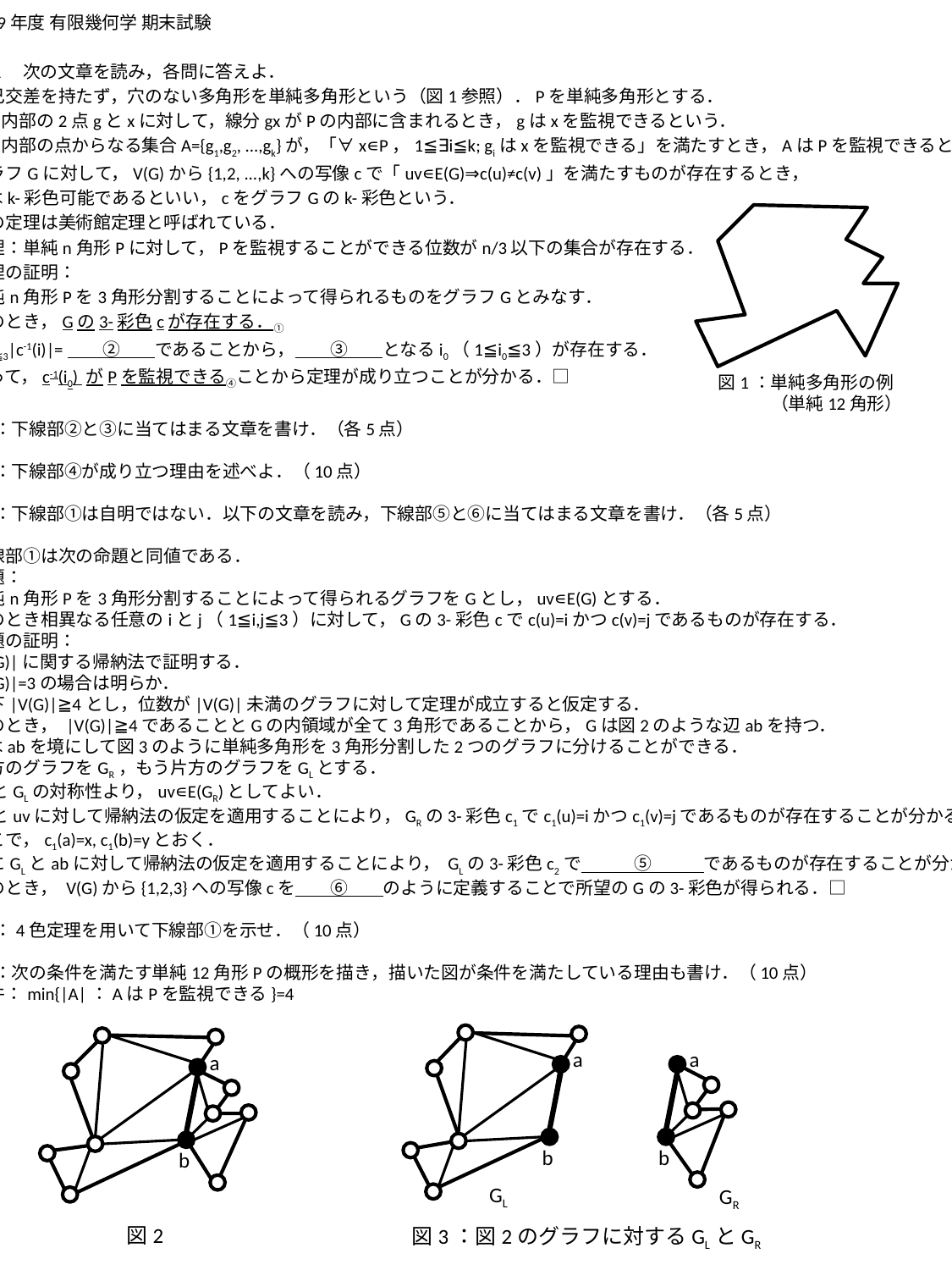

2019年度 有限幾何学 期末試験

問1　次の文章を読み，各問に答えよ．
自己交差を持たず，穴のない多角形を単純多角形という（図1参照）．Pを単純多角形とする．
Pの内部の2点gとxに対して，線分gxがPの内部に含まれるとき，gはxを監視できるという．
Pの内部の点からなる集合A={g1,g2, ...,gk}が，「∀x∊P，1≦∃i≦k; giはxを監視できる」を満たすとき，AはPを監視できるという．
グラフGに対して，V(G)から{1,2, ...,k}への写像cで「uv∊E(G)⇒c(u)≠c(v)」を満たすものが存在するとき，
Gはk-彩色可能であるといい，cをグラフGのk-彩色という．
次の定理は美術館定理と呼ばれている．
定理：単純n角形Pに対して，Pを監視することができる位数がn/3以下の集合が存在する．
定理の証明：
単純n角形Pを3角形分割することによって得られるものをグラフGとみなす．
このとき，Gの3-彩色cが存在する．①
Σ1≦i≦3|c-1(i)|=　　②　　であることから，　　③　　となるi0（1≦i0≦3）が存在する．
よって，c-1(i0) がPを監視できる④ことから定理が成り立つことが分かる．□

(1)：下線部②と③に当てはまる文章を書け．（各5点）

(2)：下線部④が成り立つ理由を述べよ．（10点）

(3)：下線部①は自明ではない．以下の文章を読み，下線部⑤と⑥に当てはまる文章を書け．（各5点）

下線部①は次の命題と同値である．
命題：
単純n角形Pを3角形分割することによって得られるグラフをGとし，uv∊E(G)とする．
このとき相異なる任意のiとj（1≦i,j≦3）に対して，Gの3-彩色cでc(u)=iかつc(v)=jであるものが存在する．
命題の証明：
|V(G)|に関する帰納法で証明する．
|V(G)|=3の場合は明らか．
以下|V(G)|≧4とし，位数が|V(G)|未満のグラフに対して定理が成立すると仮定する．
このとき， |V(G)|≧4であることとGの内領域が全て3角形であることから，Gは図2のような辺abを持つ．
Gはabを境にして図3のように単純多角形を3角形分割した2つのグラフに分けることができる．
片方のグラフをGR，もう片方のグラフをGLとする．
GRとGLの対称性より，uv∊E(GR)としてよい．
GRとuvに対して帰納法の仮定を適用することにより，GRの3-彩色c1でc1(u)=iかつc1(v)=jであるものが存在することが分かる．
ここで，c1(a)=x, c1(b)=yとおく．
次にGLとabに対して帰納法の仮定を適用することにより， GLの3-彩色c2で　　　⑤　　　であるものが存在することが分かる．
このとき， V(G)から{1,2,3}への写像cを　　⑥　　のように定義することで所望のGの3-彩色が得られる．□

(4)：4色定理を用いて下線部①を示せ．（10点）

(5)：次の条件を満たす単純12角形Pの概形を描き，描いた図が条件を満たしている理由も書け．（10点）
条件：min{|A|：AはPを監視できる}=4

図1：単純多角形の例
　　　（単純12角形）

a
a
a

b
b
b

GL
GR

図2
図3：図2のグラフに対するGLとGR